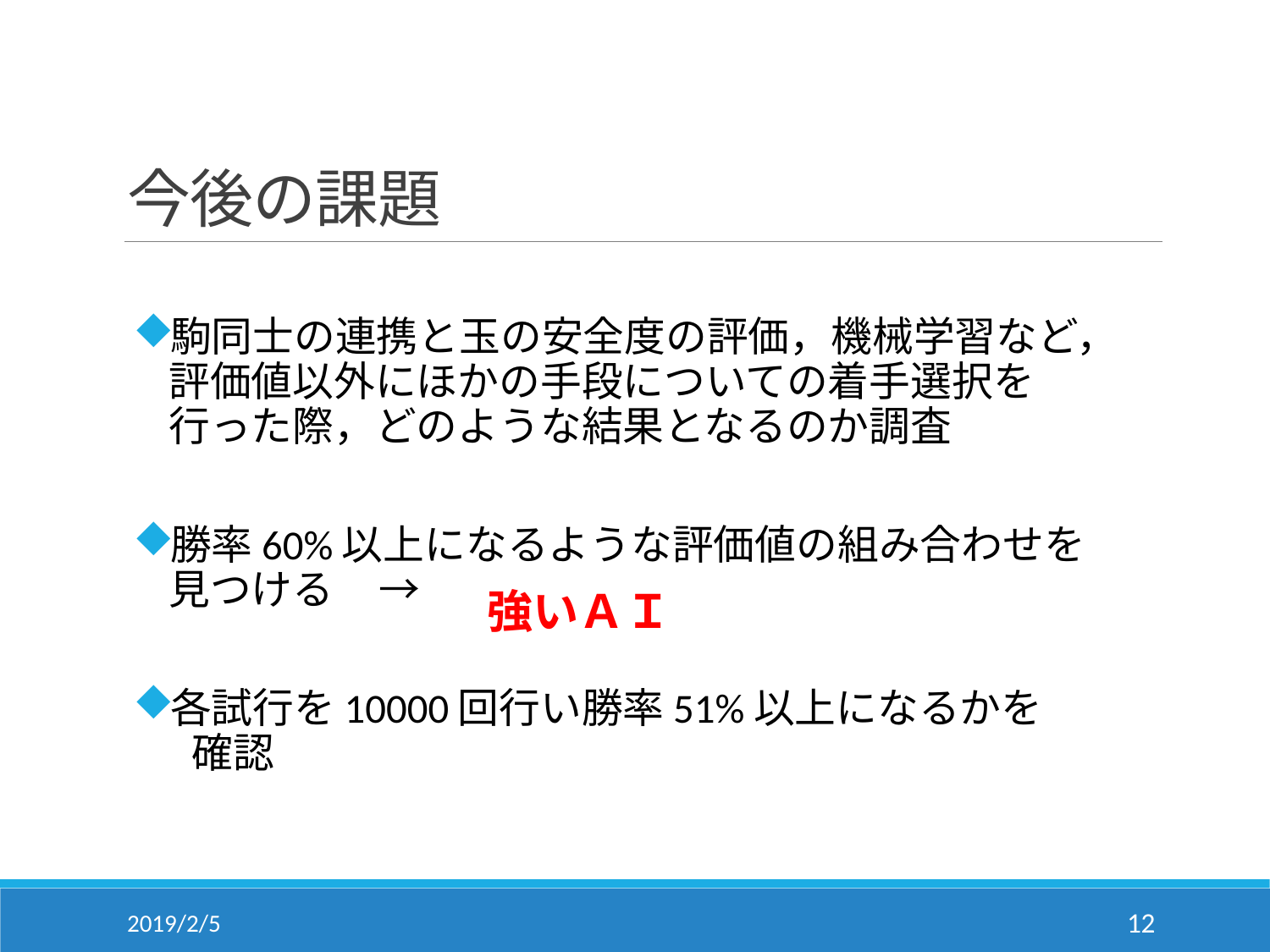

# 今後の課題

駒同士の連携と玉の安全度の評価，機械学習など，　
  評価値以外にほかの手段についての着手選択を
  行った際，どのような結果となるのか調査

勝率60%以上になるような評価値の組み合わせを
  見つける	→

各試行を10000回行い勝率51%以上になるかを
　確認
強いＡＩ
2019/2/5
12